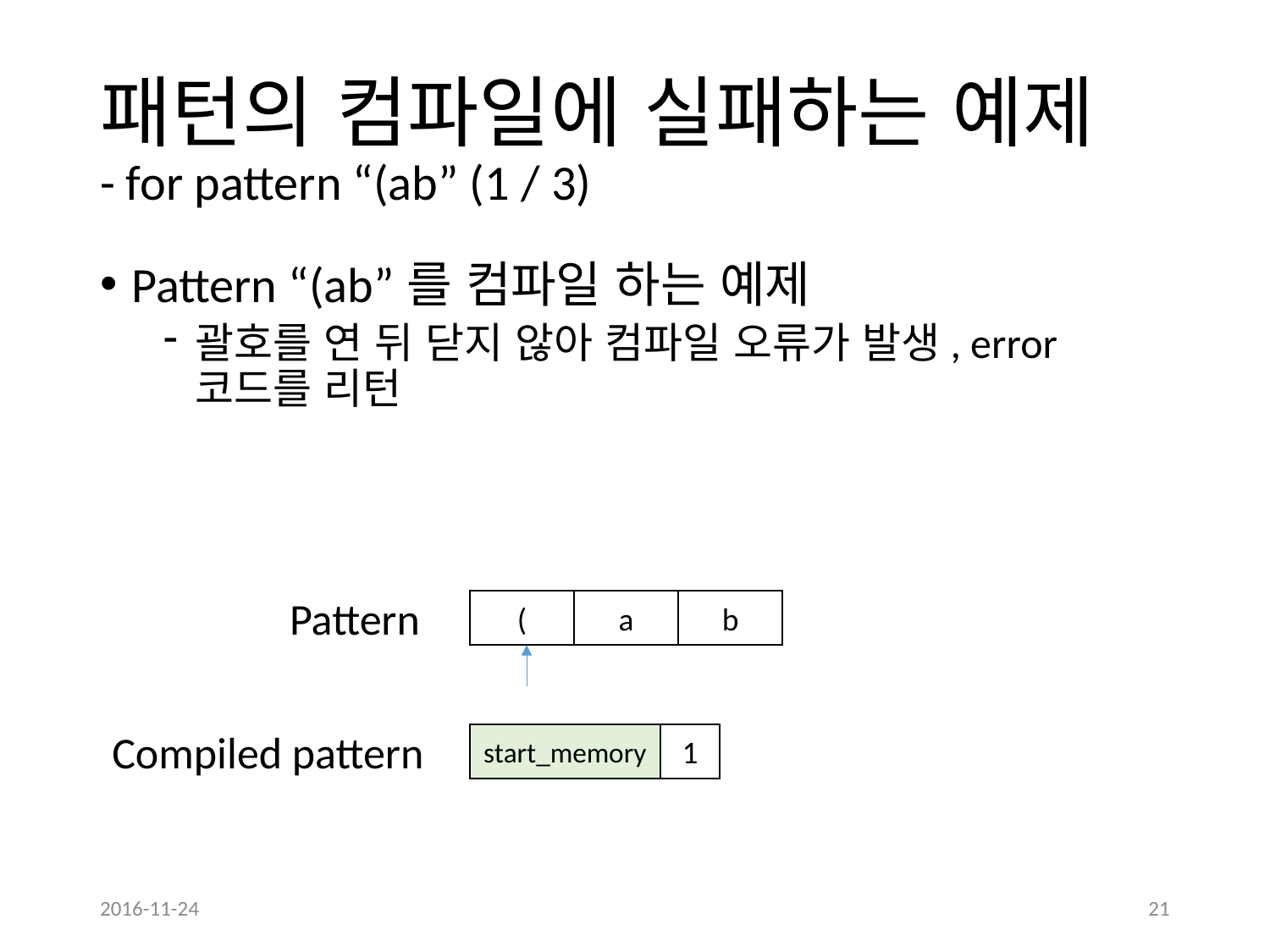

# 패턴의 컴파일에 실패하는 예제 - for pattern “(ab” (1 / 3)
Pattern “(ab”를 컴파일 하는 예제
괄호를 연 뒤 닫지 않아 컴파일 오류가 발생, error 코드를 리턴
Pattern
(
a
b
Compiled pattern
start_memory
1
2016-11-24
21